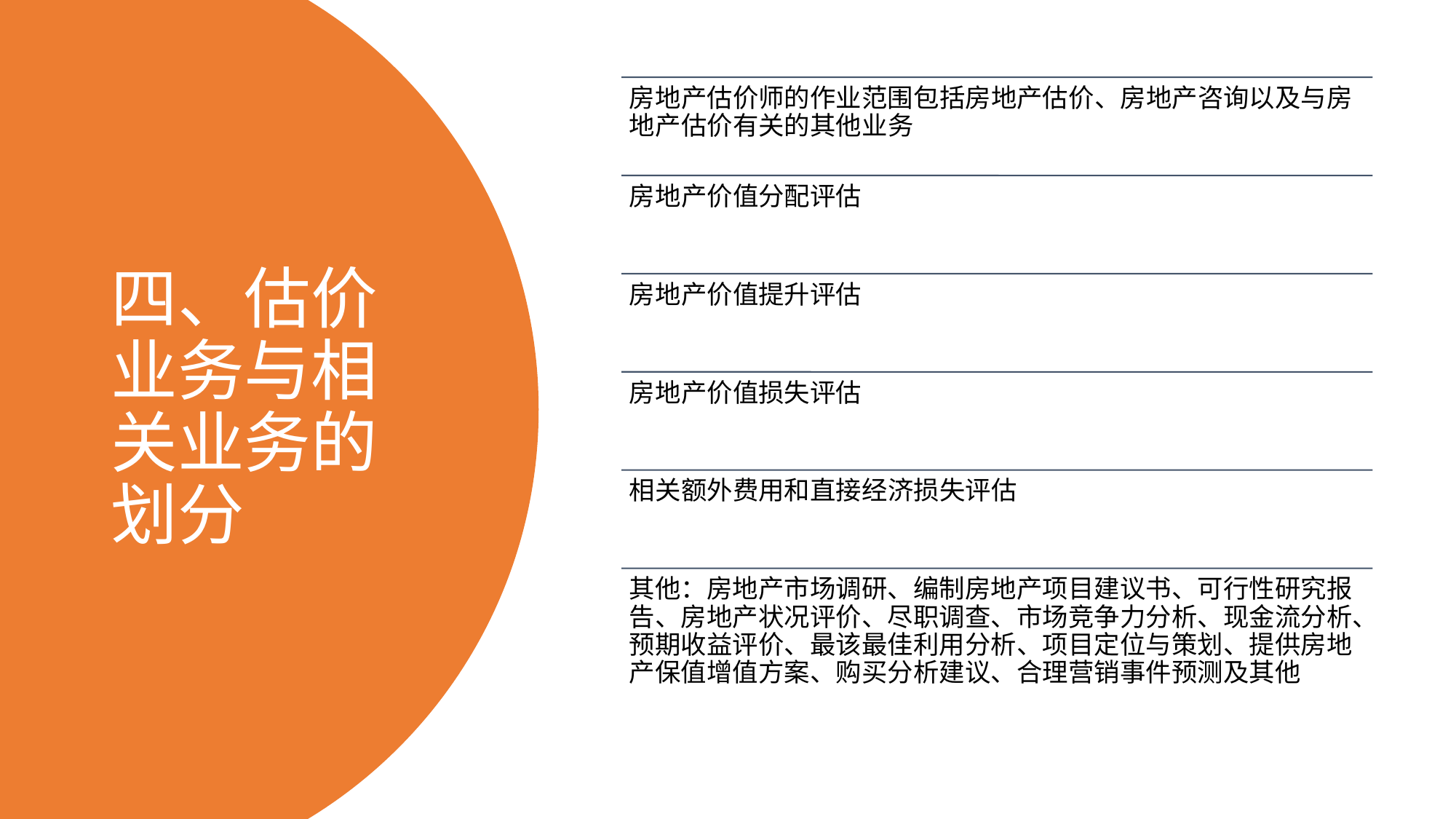

房地产估价师的作业范围包括房地产估价、房地产咨询以及与房地产估价有关的其他业务
房地产价值分配评估
房地产价值提升评估
房地产价值损失评估
相关额外费用和直接经济损失评估
其他：房地产市场调研、编制房地产项目建议书、可行性研究报告、房地产状况评价、尽职调查、市场竞争力分析、现金流分析、预期收益评价、最该最佳利用分析、项目定位与策划、提供房地产保值增值方案、购买分析建议、合理营销事件预测及其他
# 四、估价业务与相关业务的划分